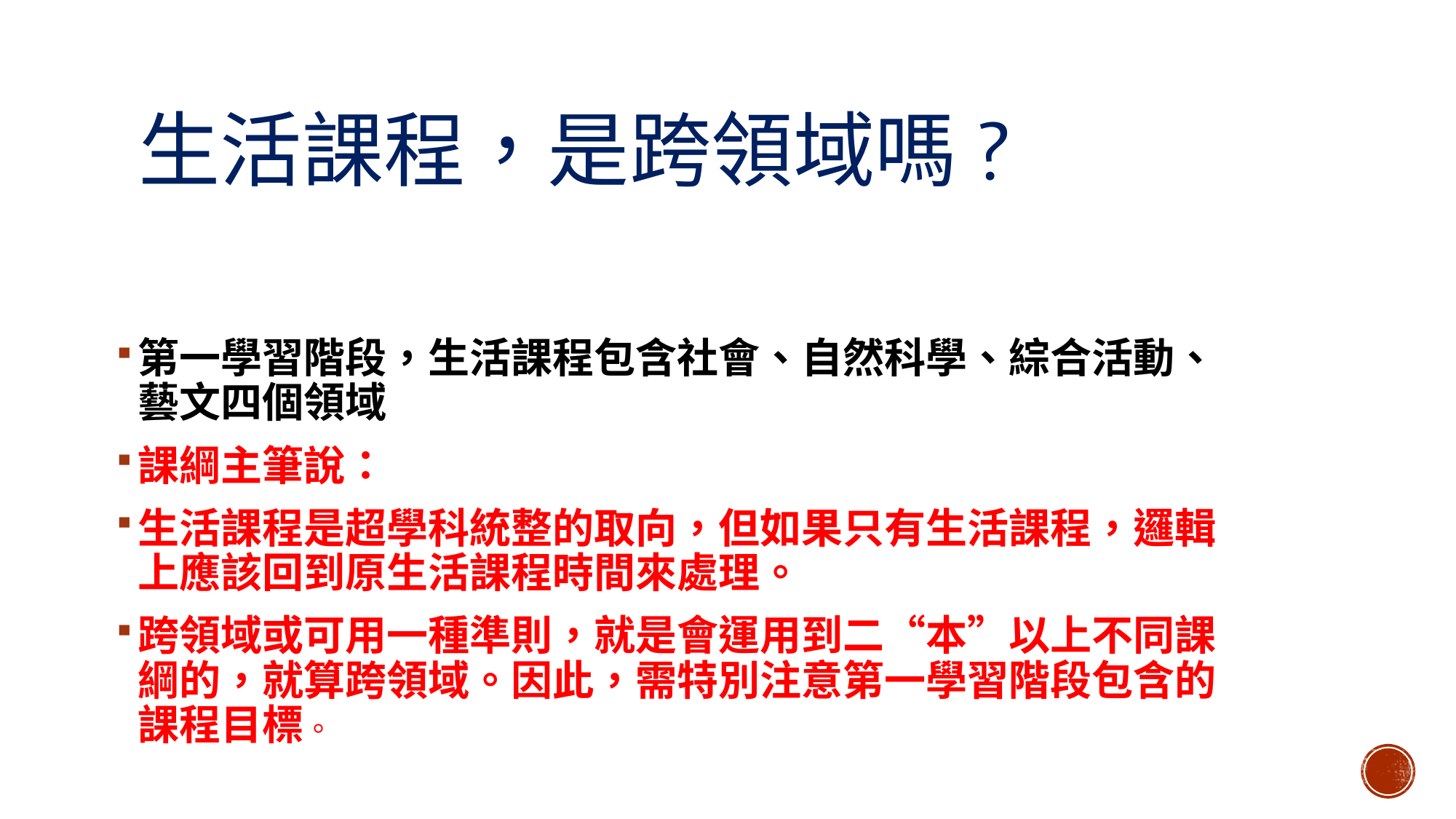

# 生活課程，是跨領域嗎?

第一學習階段，生活課程包含社會、自然科學、綜合活動、藝文四個領域
課綱主筆說：
生活課程是超學科統整的取向，但如果只有生活課程，邏輯上應該回到原生活課程時間來處理。
跨領域或可用一種準則，就是會運用到二“本”以上不同課綱的，就算跨領域。因此，需特別注意第一學習階段包含的課程目標。